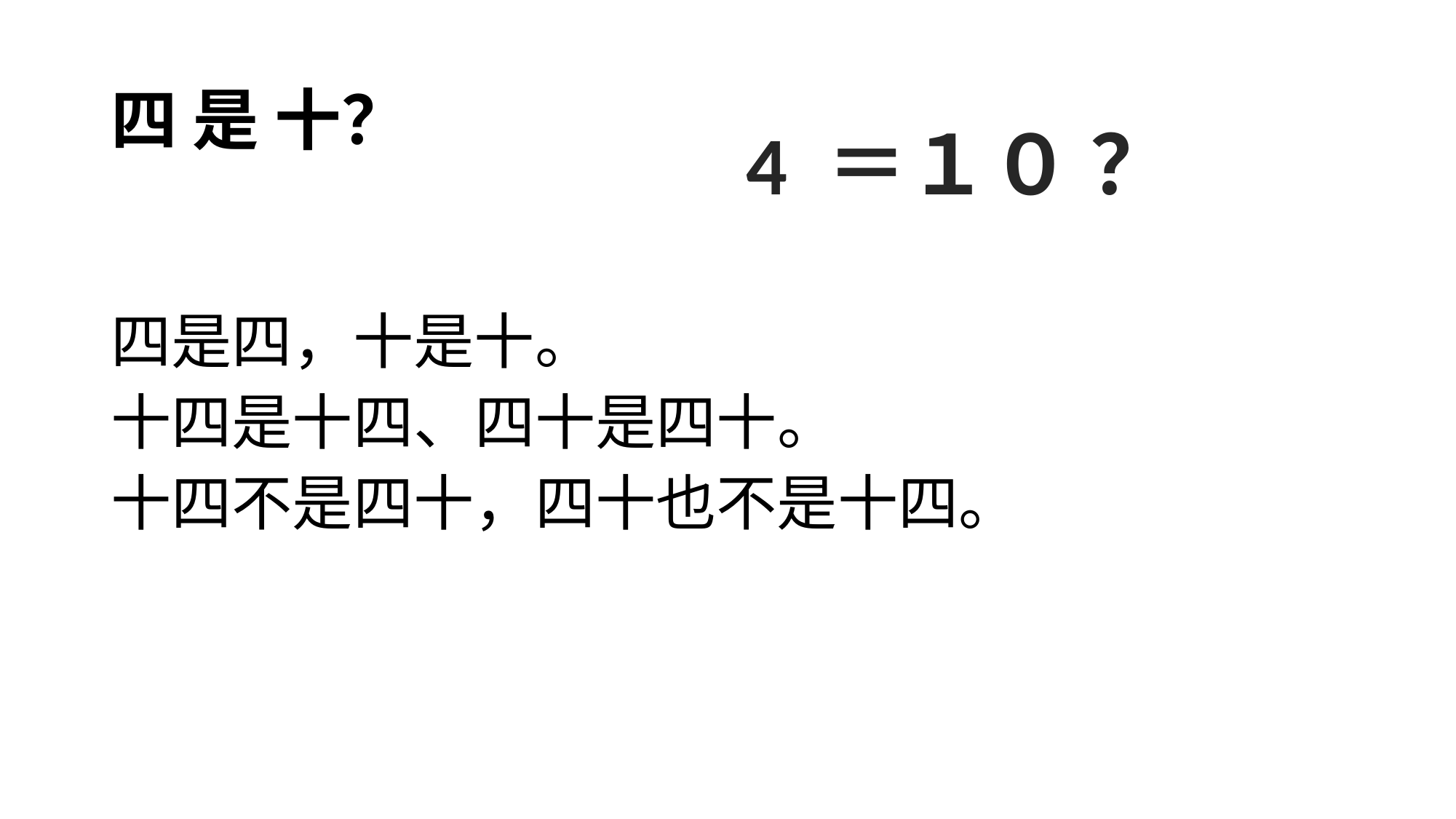

# 四 是 十？
4 ＝１０ ？

四是四，十是十。
十四是十四、四十是四十。
十四不是四十，四十也不是十四。